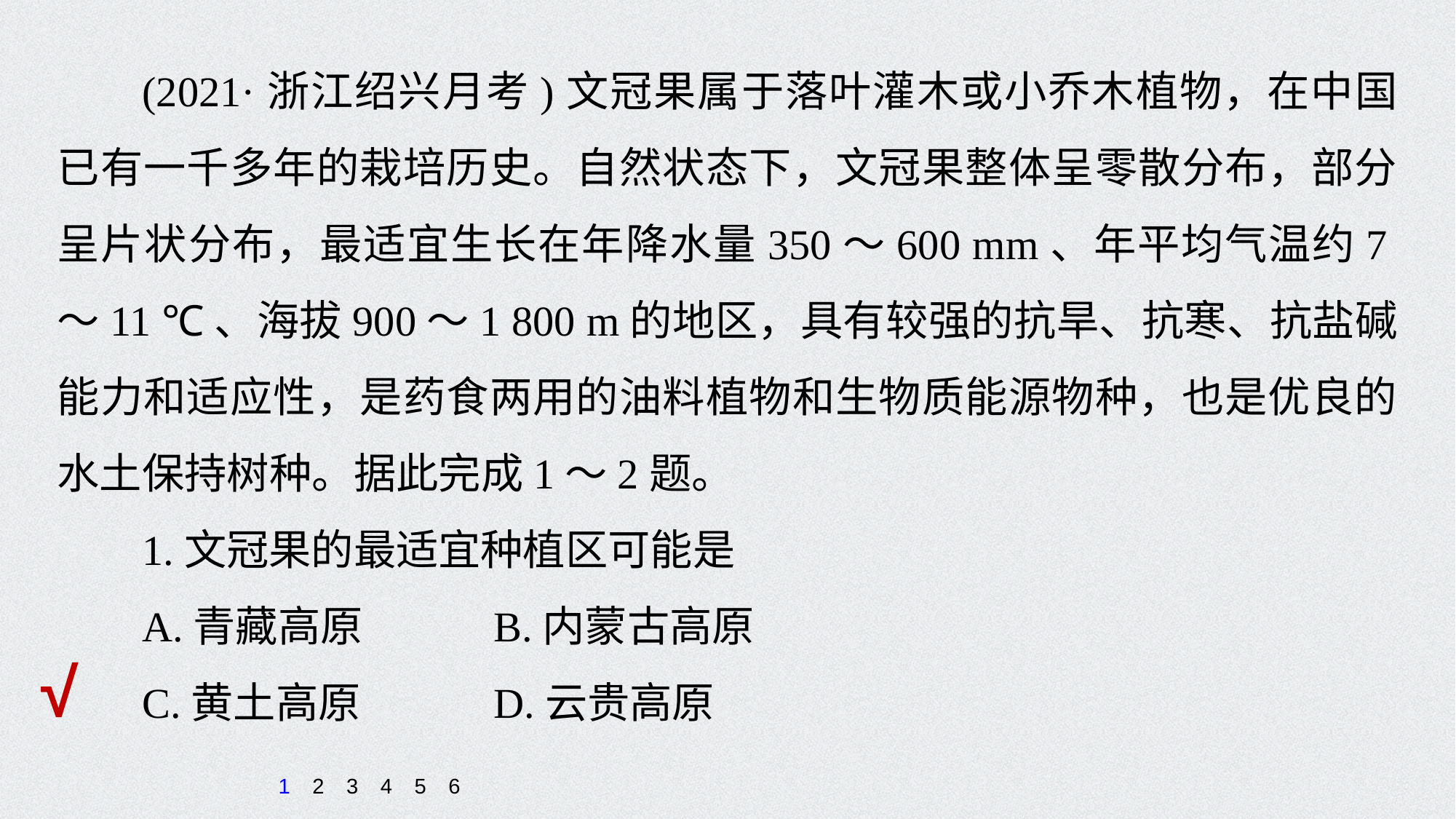

(2021·浙江绍兴月考)文冠果属于落叶灌木或小乔木植物，在中国已有一千多年的栽培历史。自然状态下，文冠果整体呈零散分布，部分呈片状分布，最适宜生长在年降水量350～600 mm、年平均气温约7～11 ℃、海拔900～1 800 m的地区，具有较强的抗旱、抗寒、抗盐碱能力和适应性，是药食两用的油料植物和生物质能源物种，也是优良的水土保持树种。据此完成1～2题。
1.文冠果的最适宜种植区可能是
A.青藏高原  		B.内蒙古高原
C.黄土高原  		D.云贵高原
√
1
2
3
4
5
6